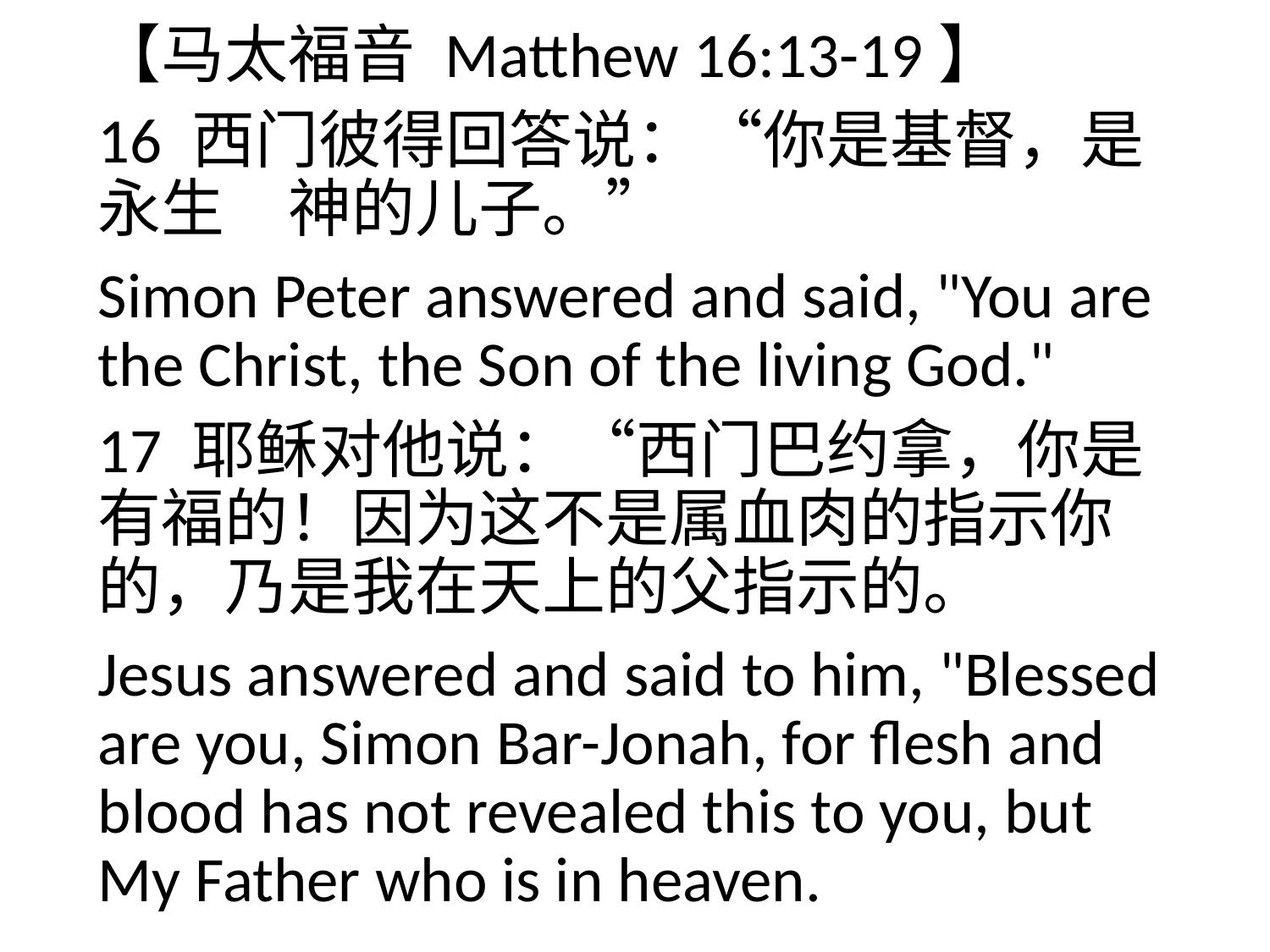

【马太福音 Matthew 16:13-19】
16 西门彼得回答说：“你是基督，是永生　神的儿子。”
Simon Peter answered and said, "You are the Christ, the Son of the living God."
17 耶稣对他说：“西门巴约拿，你是有福的！因为这不是属血肉的指示你的，乃是我在天上的父指示的。
Jesus answered and said to him, "Blessed are you, Simon Bar-Jonah, for flesh and blood has not revealed this to you, but My Father who is in heaven.